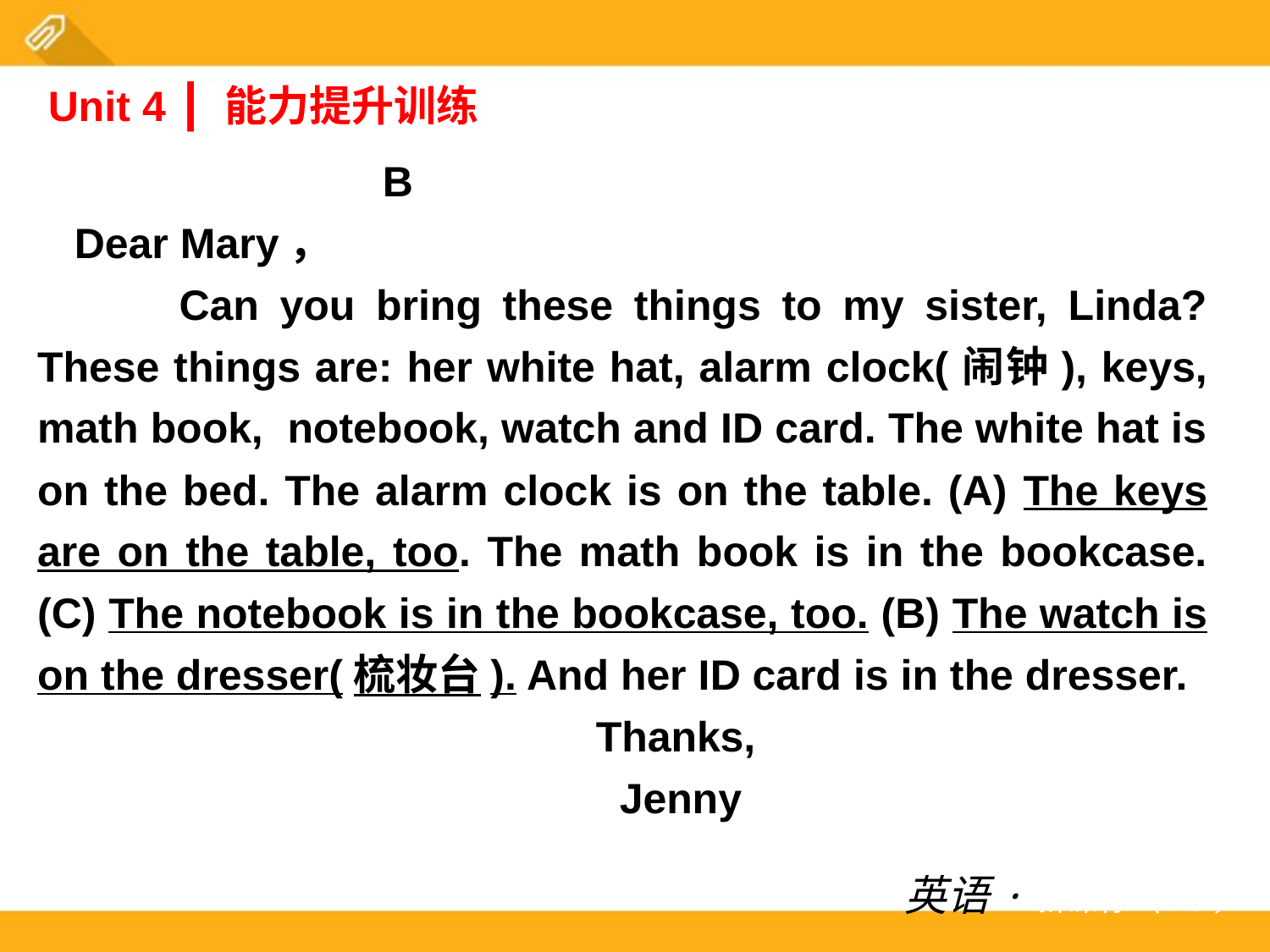

Unit 4 ┃ 能力提升训练
                          B
Dear Mary，
     Can you bring these things to my sister, Linda? These things are: her white hat, alarm clock(闹钟), keys, math book,  notebook, watch and ID card. The white hat is on the bed. The alarm clock is on the table. (A) The keys are on the table, too. The math book is in the bookcase. (C) The notebook is in the bookcase, too. (B) The watch is on the dresser(梳妆台). And her ID card is in the dresser.
                                            Thanks,
                                              Jenny
英语·新课标（RJ）